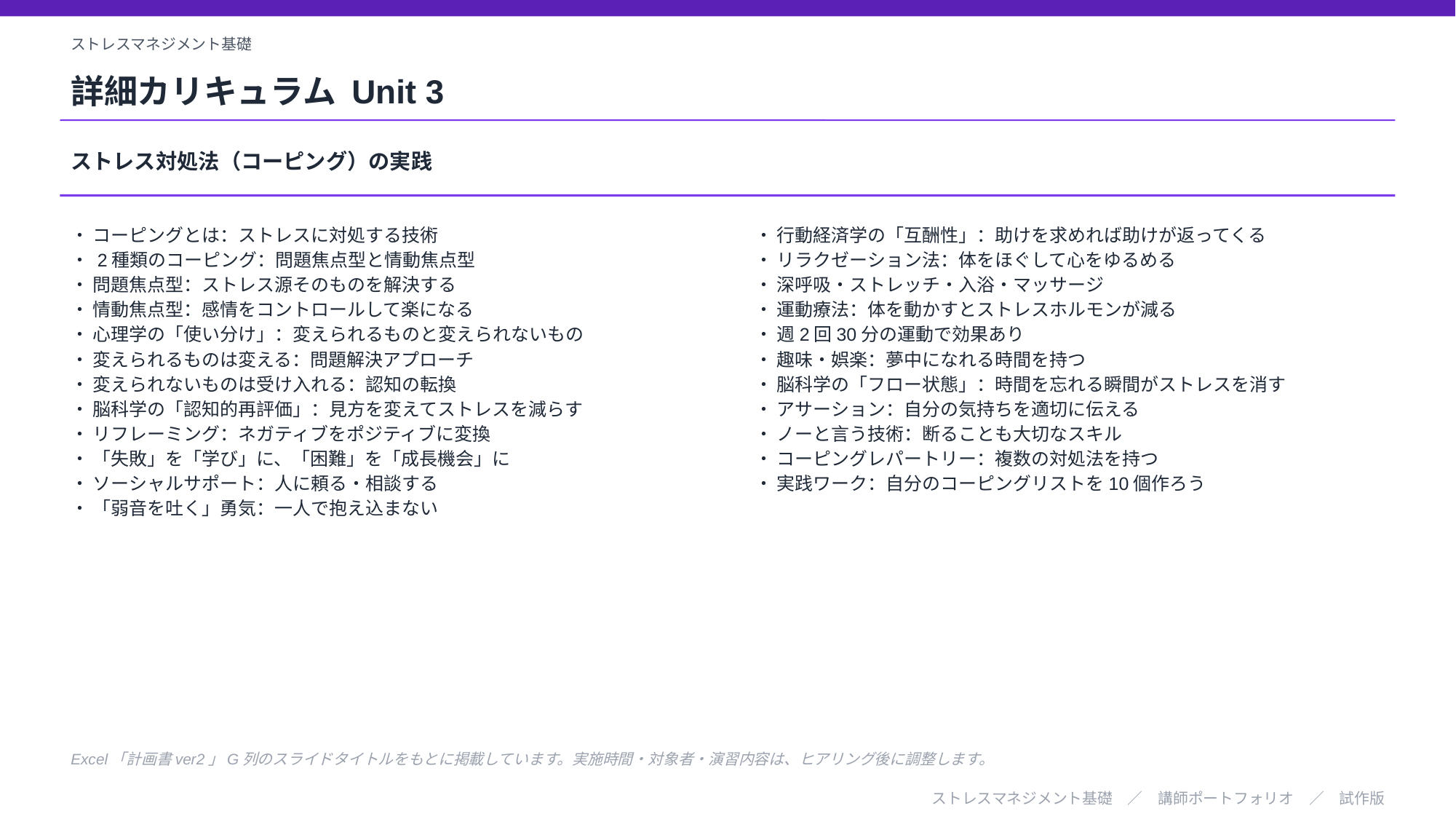

ストレスマネジメント基礎
詳細カリキュラム Unit 3

ストレス対処法（コーピング）の実践

・ コーピングとは：ストレスに対処する技術
・ 2種類のコーピング：問題焦点型と情動焦点型
・ 問題焦点型：ストレス源そのものを解決する
・ 情動焦点型：感情をコントロールして楽になる
・ 心理学の「使い分け」：変えられるものと変えられないもの
・ 変えられるものは変える：問題解決アプローチ
・ 変えられないものは受け入れる：認知の転換
・ 脳科学の「認知的再評価」：見方を変えてストレスを減らす
・ リフレーミング：ネガティブをポジティブに変換
・ 「失敗」を「学び」に、「困難」を「成長機会」に
・ ソーシャルサポート：人に頼る・相談する
・ 「弱音を吐く」勇気：一人で抱え込まない
・ 行動経済学の「互酬性」：助けを求めれば助けが返ってくる
・ リラクゼーション法：体をほぐして心をゆるめる
・ 深呼吸・ストレッチ・入浴・マッサージ
・ 運動療法：体を動かすとストレスホルモンが減る
・ 週2回30分の運動で効果あり
・ 趣味・娯楽：夢中になれる時間を持つ
・ 脳科学の「フロー状態」：時間を忘れる瞬間がストレスを消す
・ アサーション：自分の気持ちを適切に伝える
・ ノーと言う技術：断ることも大切なスキル
・ コーピングレパートリー：複数の対処法を持つ
・ 実践ワーク：自分のコーピングリストを10個作ろう
Excel「計画書ver2」G列のスライドタイトルをもとに掲載しています。実施時間・対象者・演習内容は、ヒアリング後に調整します。
ストレスマネジメント基礎　／　講師ポートフォリオ　／　試作版